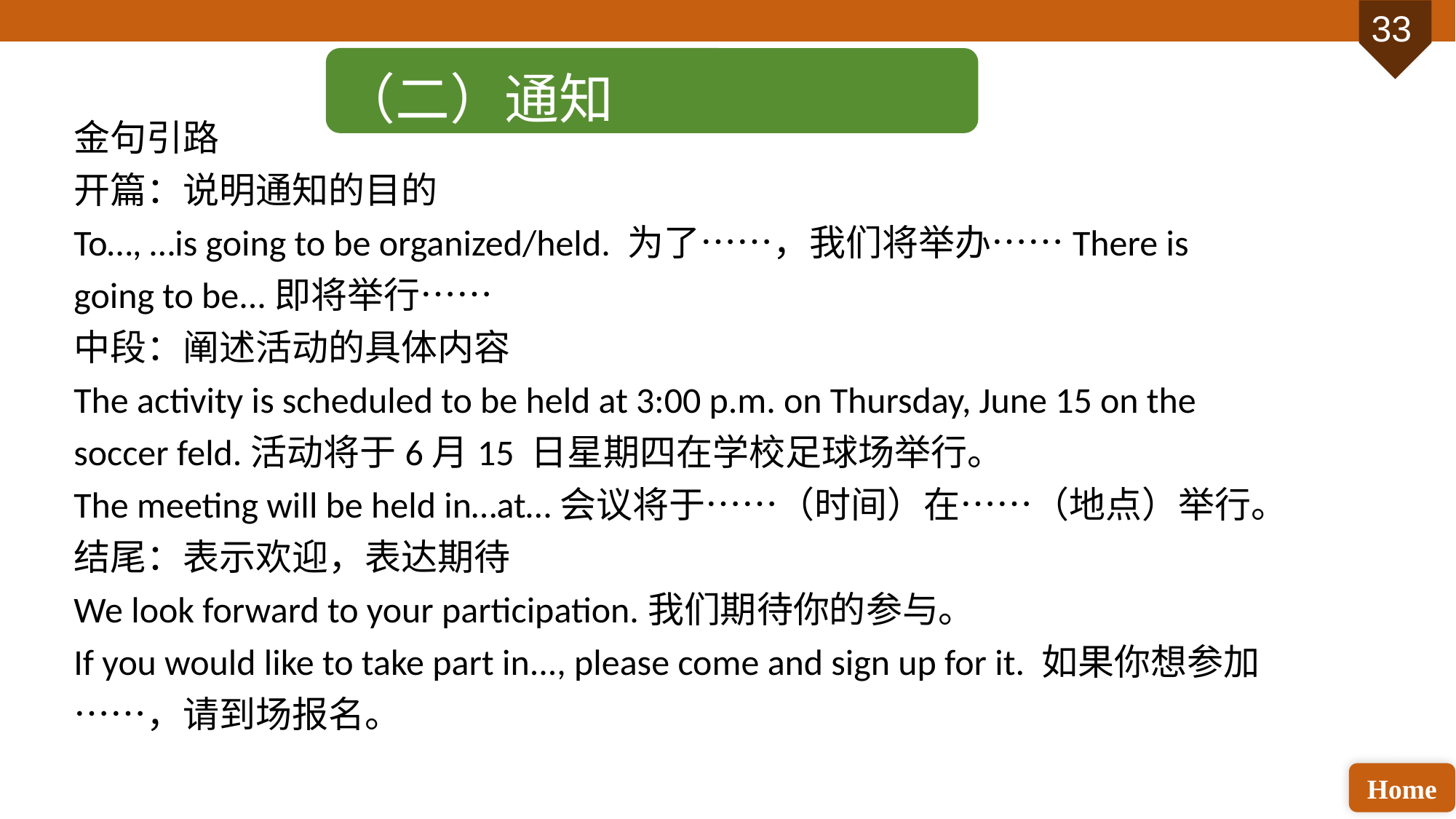

（二）通知
金句引路
开篇：说明通知的目的
To…, …is going to be organized/held. 为了……，我们将举办……There is going to be...即将举行……
中段：阐述活动的具体内容
The activity is scheduled to be held at 3:00 p.m. on Thursday, June 15 on the soccer feld.活动将于6月15 日星期四在学校足球场举行。
The meeting will be held in…at…会议将于……（时间）在……（地点）举行。
结尾：表示欢迎，表达期待
We look forward to your participation.我们期待你的参与。
If you would like to take part in..., please come and sign up for it. 如果你想参加……，请到场报名。